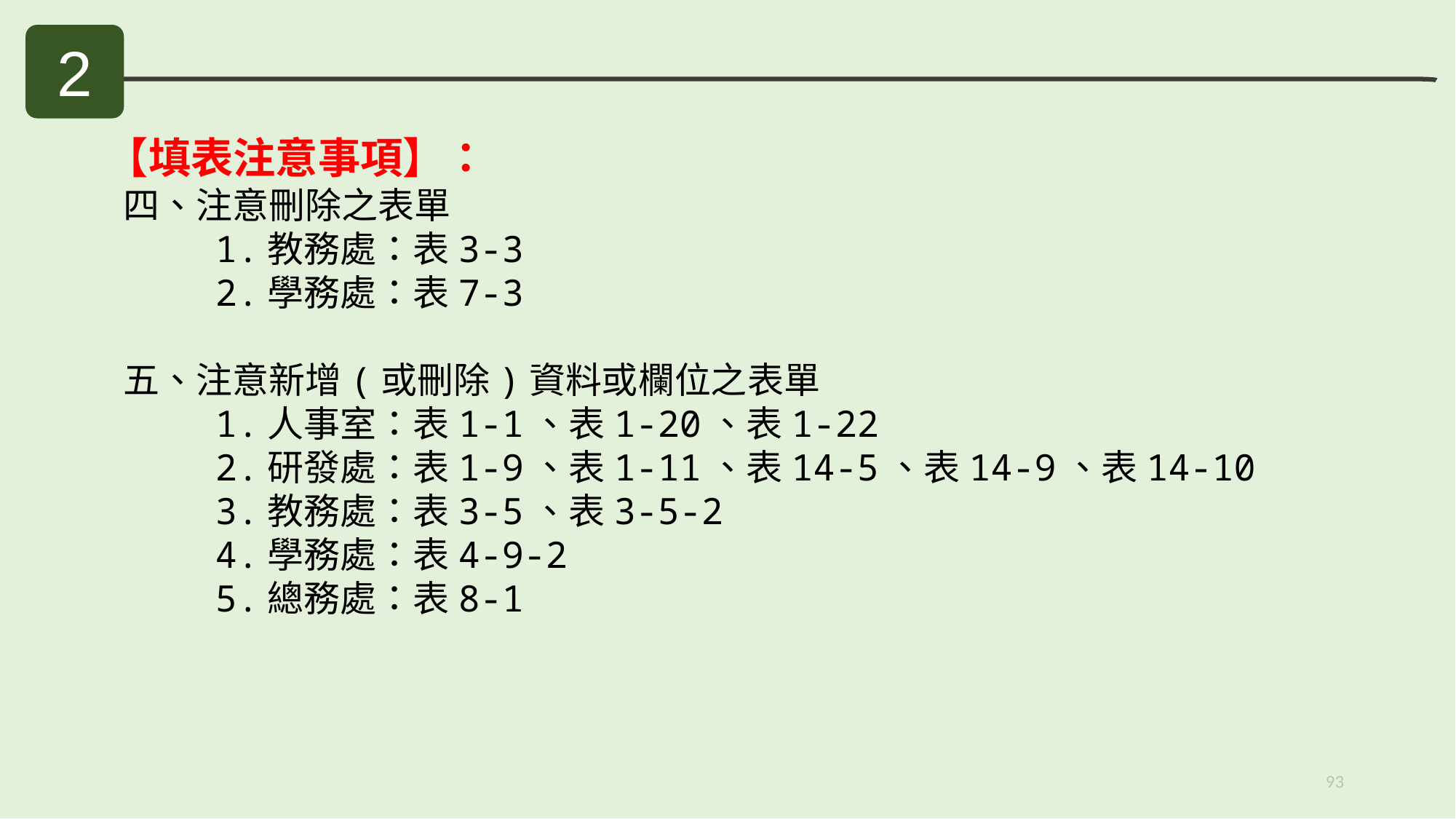

2

【填表注意事項】：
 四、注意刪除之表單
     1.教務處：表3-3
     2.學務處：表7-3

 五、注意新增(或刪除)資料或欄位之表單
     1.人事室：表1-1、表1-20、表1-22
     2.研發處：表1-9、表1-11、表14-5、表14-9、表14-10
     3.教務處：表3-5、表3-5-2
     4.學務處：表4-9-2
     5.總務處：表8-1

93